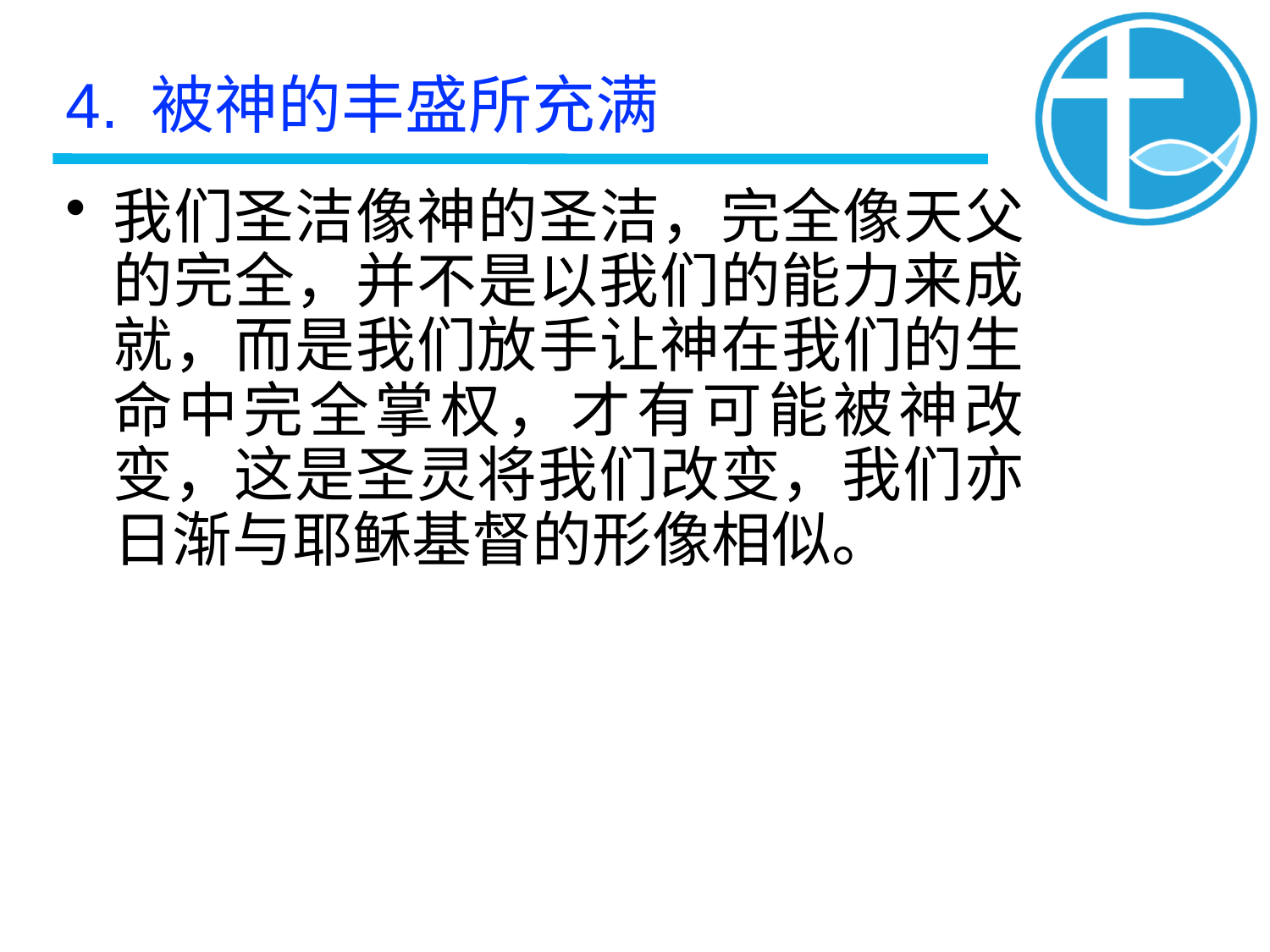

4. 被神的丰盛所充满
我们圣洁像神的圣洁，完全像天父的完全，并不是以我们的能力来成就，而是我们放手让神在我们的生命中完全掌权，才有可能被神改变，这是圣灵将我们改变，我们亦日渐与耶稣基督的形像相似。